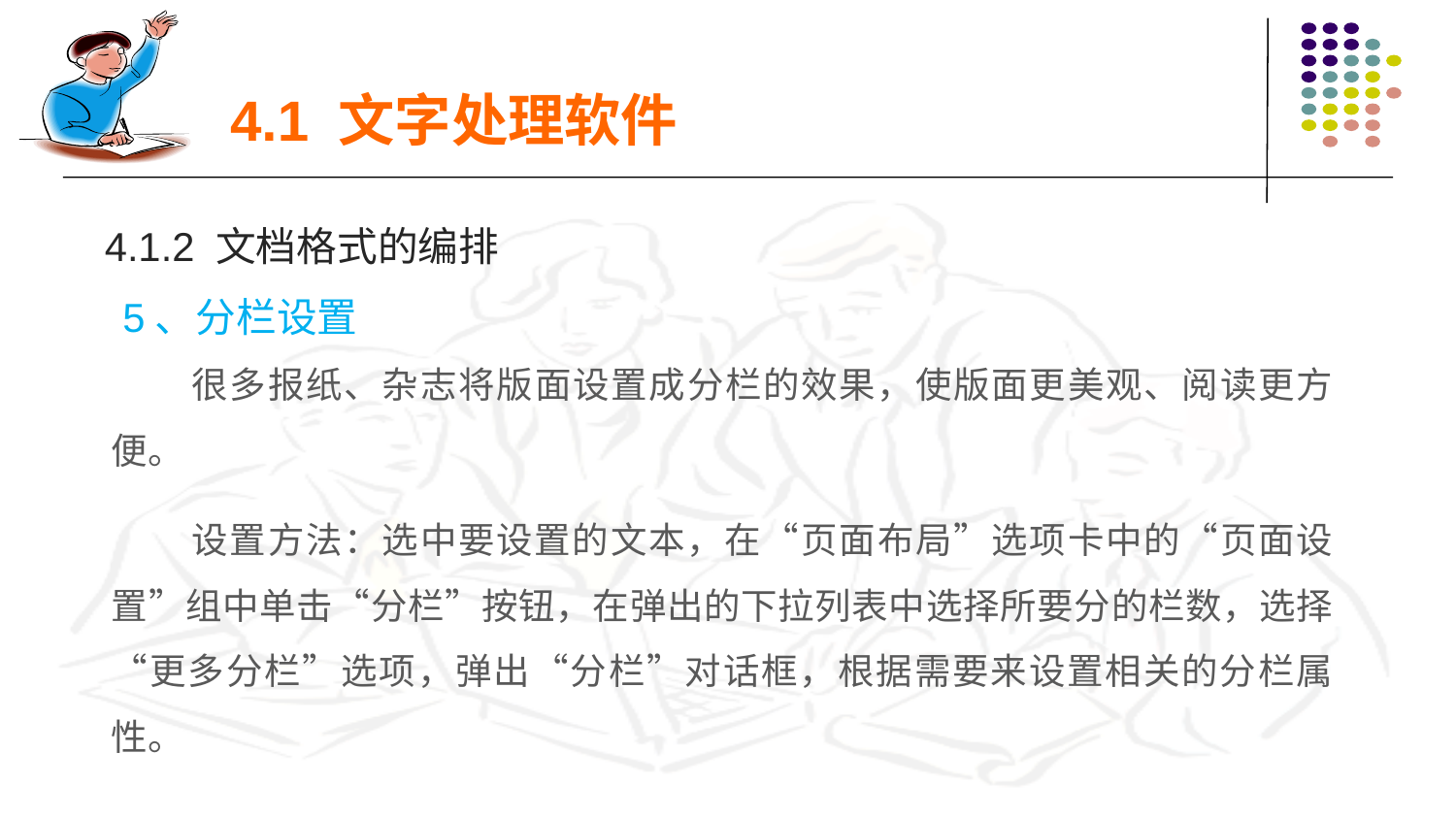

4.1 文字处理软件
4.1.2 文档格式的编排
 5、分栏设置
       很多报纸、杂志将版面设置成分栏的效果，使版面更美观、阅读更方便。
       设置方法：选中要设置的文本，在“页面布局”选项卡中的“页面设置”组中单击“分栏”按钮，在弹出的下拉列表中选择所要分的栏数，选择“更多分栏”选项，弹出“分栏”对话框，根据需要来设置相关的分栏属性。